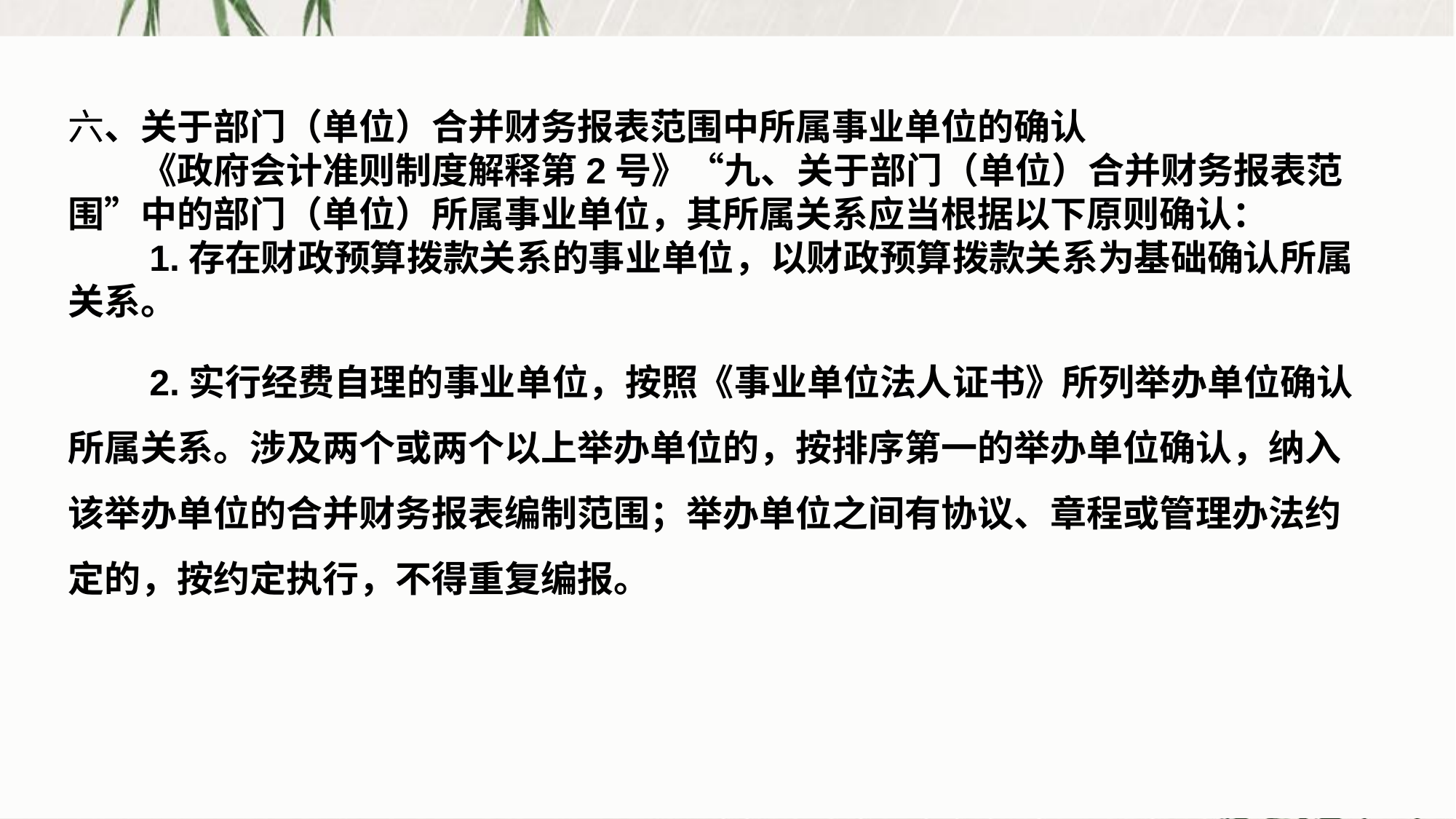

六、关于部门（单位）合并财务报表范围中所属事业单位的确认　　《政府会计准则制度解释第2号》“九、关于部门（单位）合并财务报表范围”中的部门（单位）所属事业单位，其所属关系应当根据以下原则确认：　　1.存在财政预算拨款关系的事业单位，以财政预算拨款关系为基础确认所属关系。　　2.实行经费自理的事业单位，按照《事业单位法人证书》所列举办单位确认所属关系。涉及两个或两个以上举办单位的，按排序第一的举办单位确认，纳入该举办单位的合并财务报表编制范围；举办单位之间有协议、章程或管理办法约定的，按约定执行，不得重复编报。